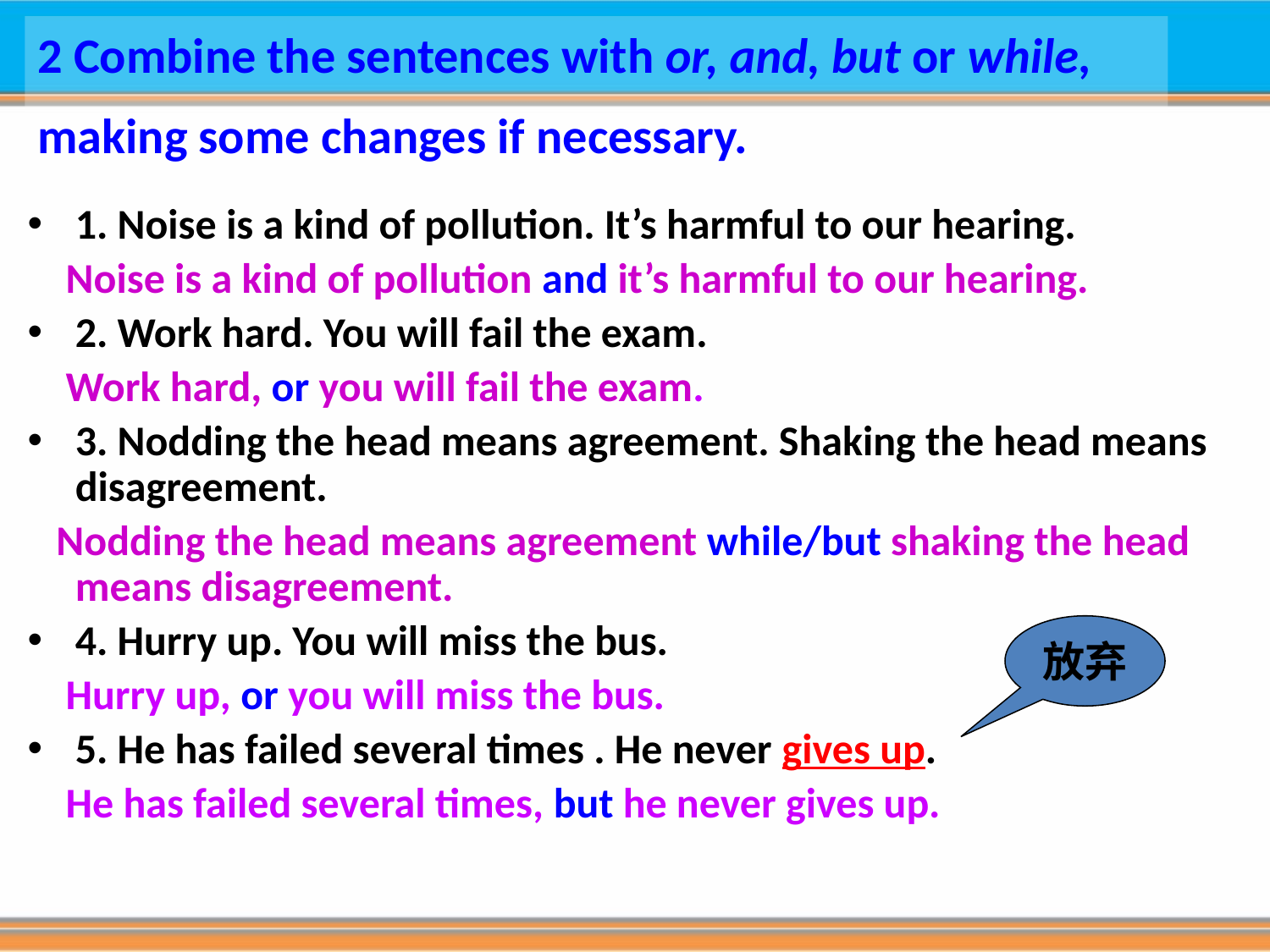

# 2 Combine the sentences with or, and, but or while, making some changes if necessary.
1. Noise is a kind of pollution. It’s harmful to our hearing.
    Noise is a kind of pollution and it’s harmful to our hearing.
2. Work hard. You will fail the exam.
    Work hard, or you will fail the exam.
3. Nodding the head means agreement. Shaking the head means disagreement.
   Nodding the head means agreement while/but shaking the head means disagreement.
4. Hurry up. You will miss the bus.
    Hurry up, or you will miss the bus.
5. He has failed several times . He never gives up.
    He has failed several times, but he never gives up.
放弃